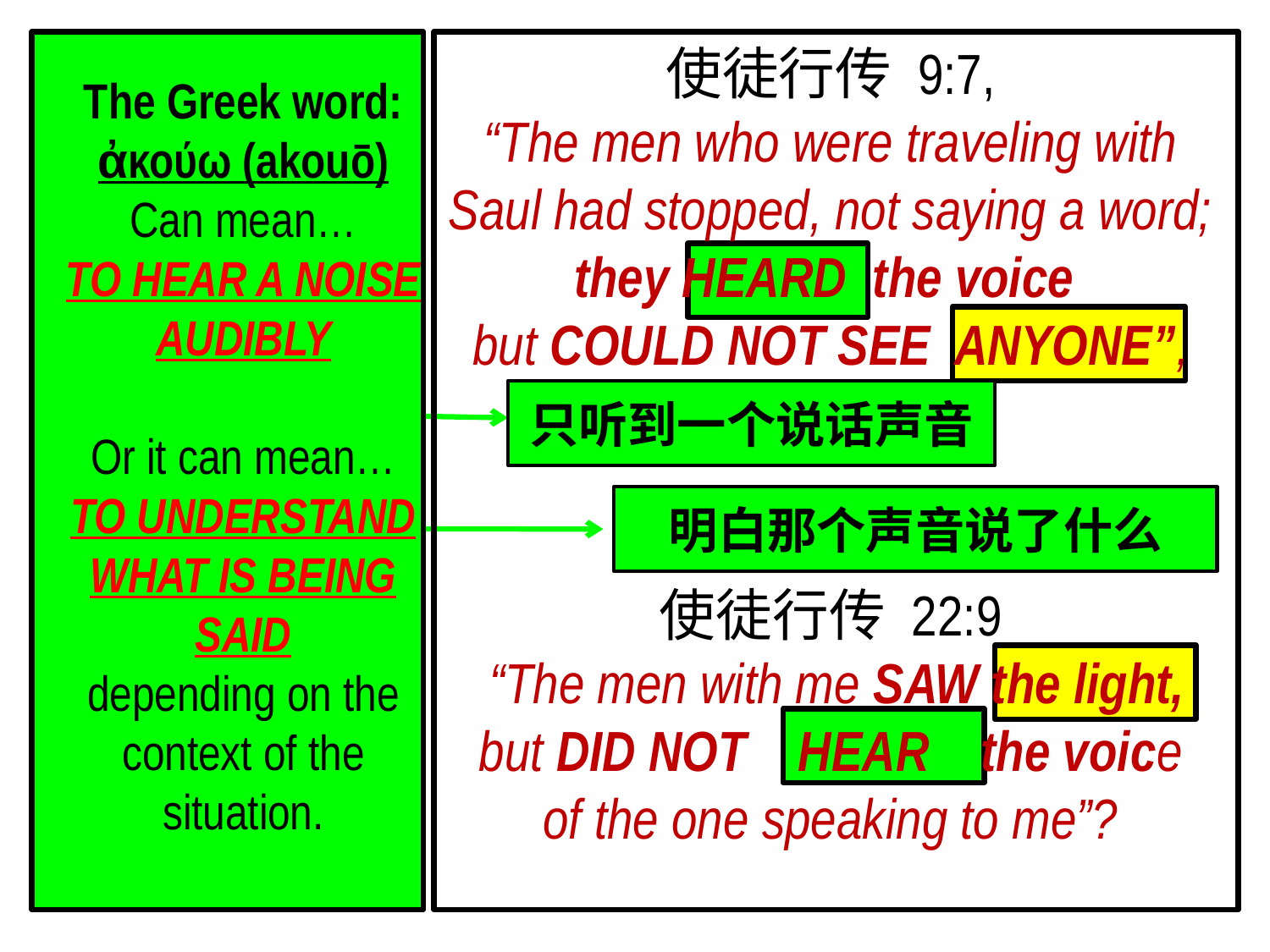

使徒行传 9:7,
 “The men who were traveling with
Saul had stopped, not saying a word; they HEARD  the voice
but COULD NOT SEE  ANYONE”,

使徒行传 22:9
 “The men with me SAW the light,
 but DID NOT    HEAR    the voice
of the one speaking to me”?

The Greek word:
ἀκούω (akouō)
Can mean…
TO HEAR A NOISE AUDIBLY

Or it can mean…
TO UNDERSTAND WHAT IS BEING SAID
depending on the context of the situation.

只听到一个说话声音
明白那个声音说了什么